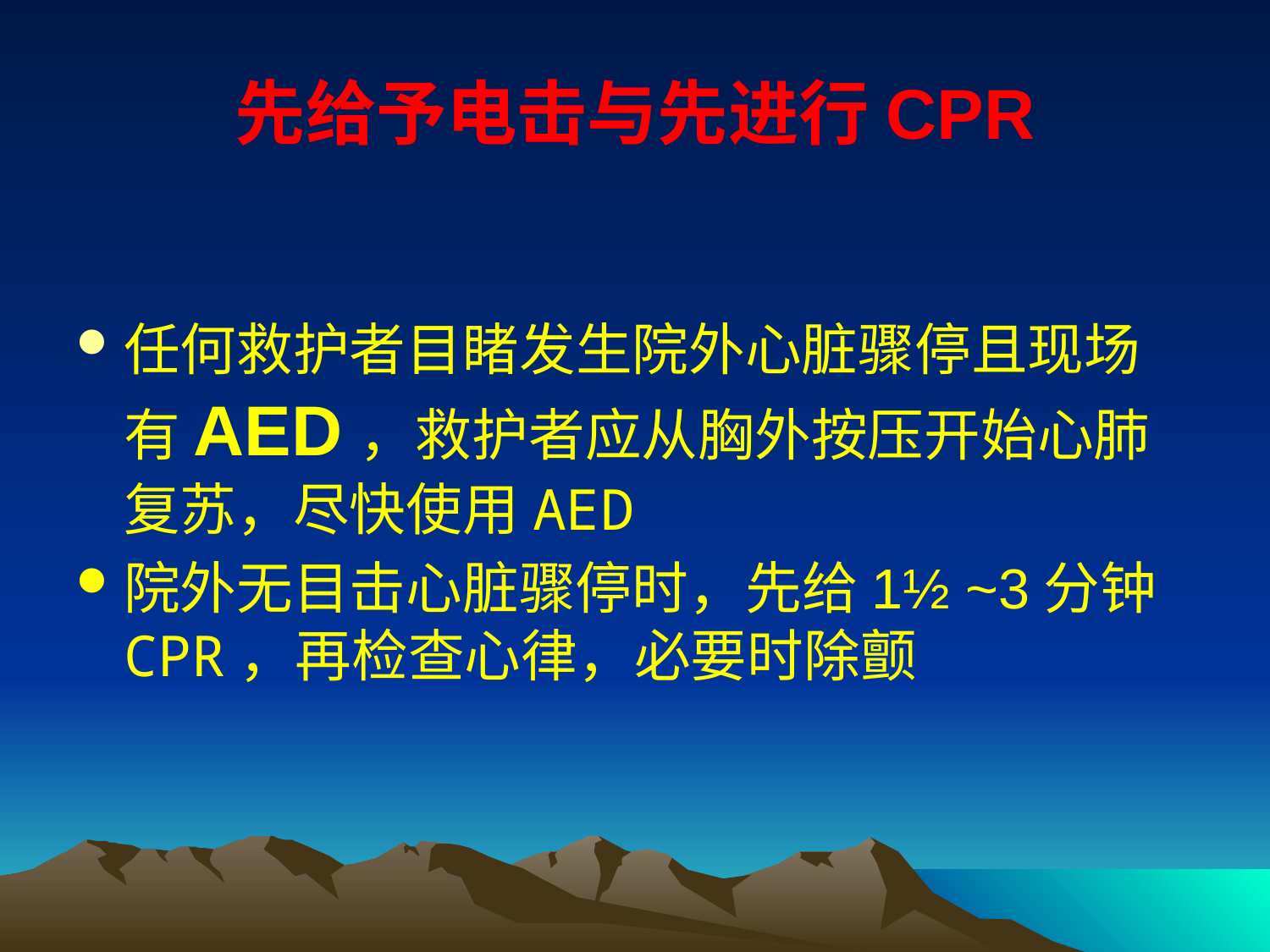

# 先给予电击与先进行CPR

任何救护者目睹发生院外心脏骤停且现场有AED，救护者应从胸外按压开始心肺复苏，尽快使用AED
院外无目击心脏骤停时，先给1½ ~3分钟CPR，再检查心律，必要时除颤